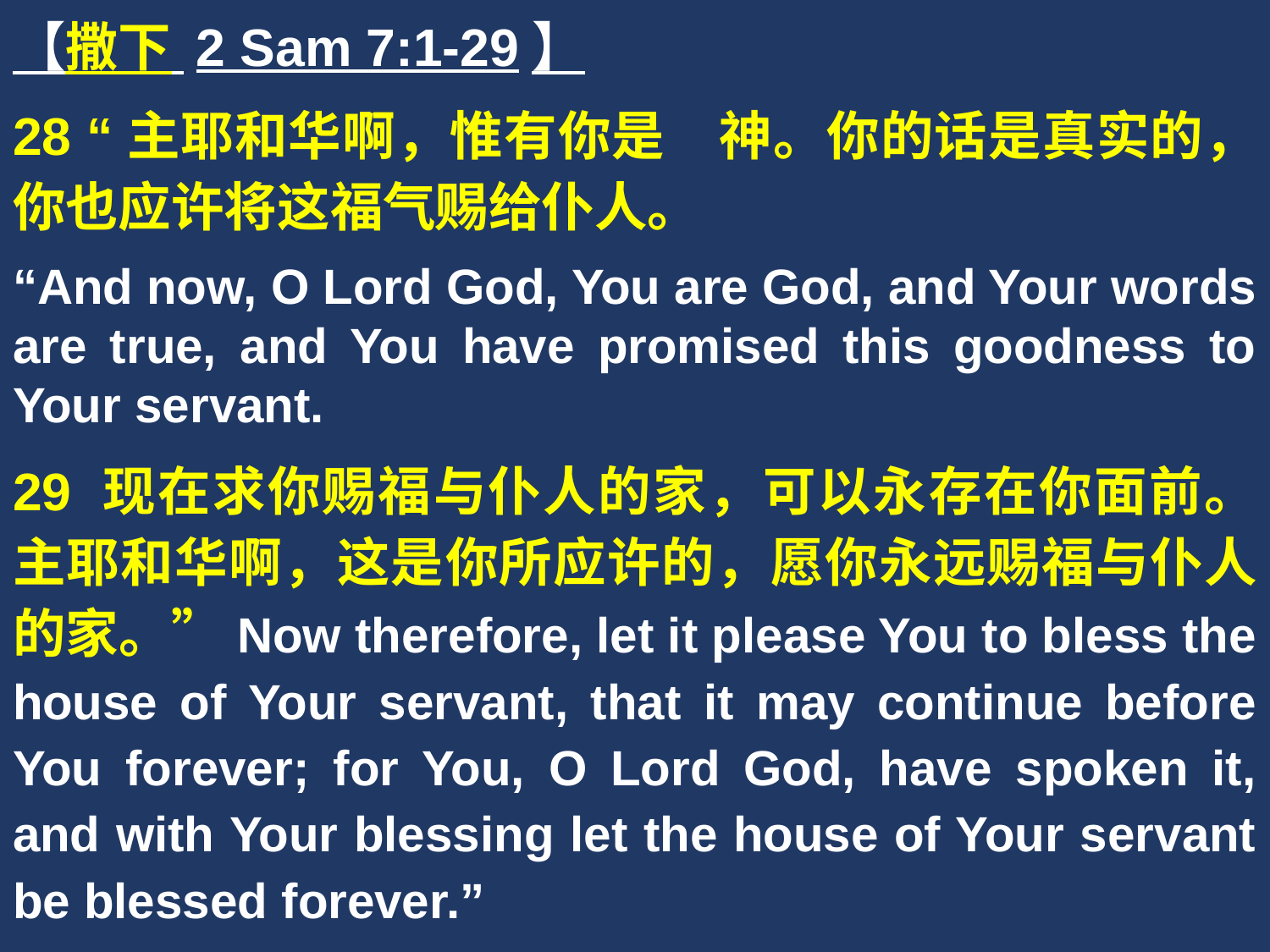

【撒下 2 Sam 7:1-29】
28 “主耶和华啊，惟有你是　神。你的话是真实的，你也应许将这福气赐给仆人。
“And now, O Lord God, You are God, and Your words are true, and You have promised this goodness to Your servant.
29 现在求你赐福与仆人的家，可以永存在你面前。主耶和华啊，这是你所应许的，愿你永远赐福与仆人的家。”Now therefore, let it please You to bless the house of Your servant, that it may continue before You forever; for You, O Lord God, have spoken it, and with Your blessing let the house of Your servant be blessed forever.”